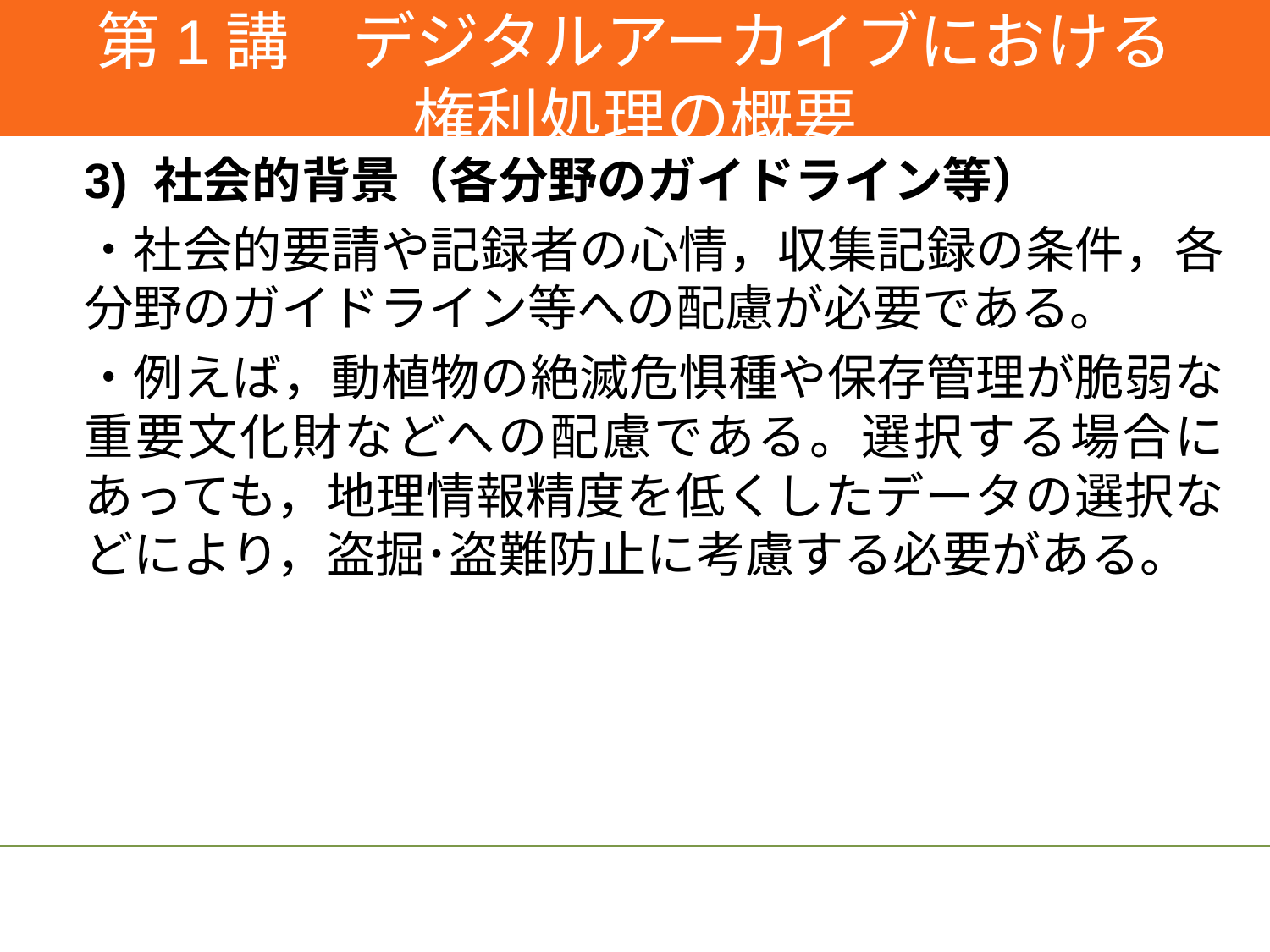

#
第1講　デジタルアーカイブにおける
権利処理の概要
3) 社会的背景（各分野のガイドライン等）
・社会的要請や記録者の心情，収集記録の条件，各分野のガイドライン等への配慮が必要である。
・例えば，動植物の絶滅危惧種や保存管理が脆弱な重要文化財などへの配慮である。選択する場合にあっても，地理情報精度を低くしたデータの選択などにより，盗掘･盗難防止に考慮する必要がある。